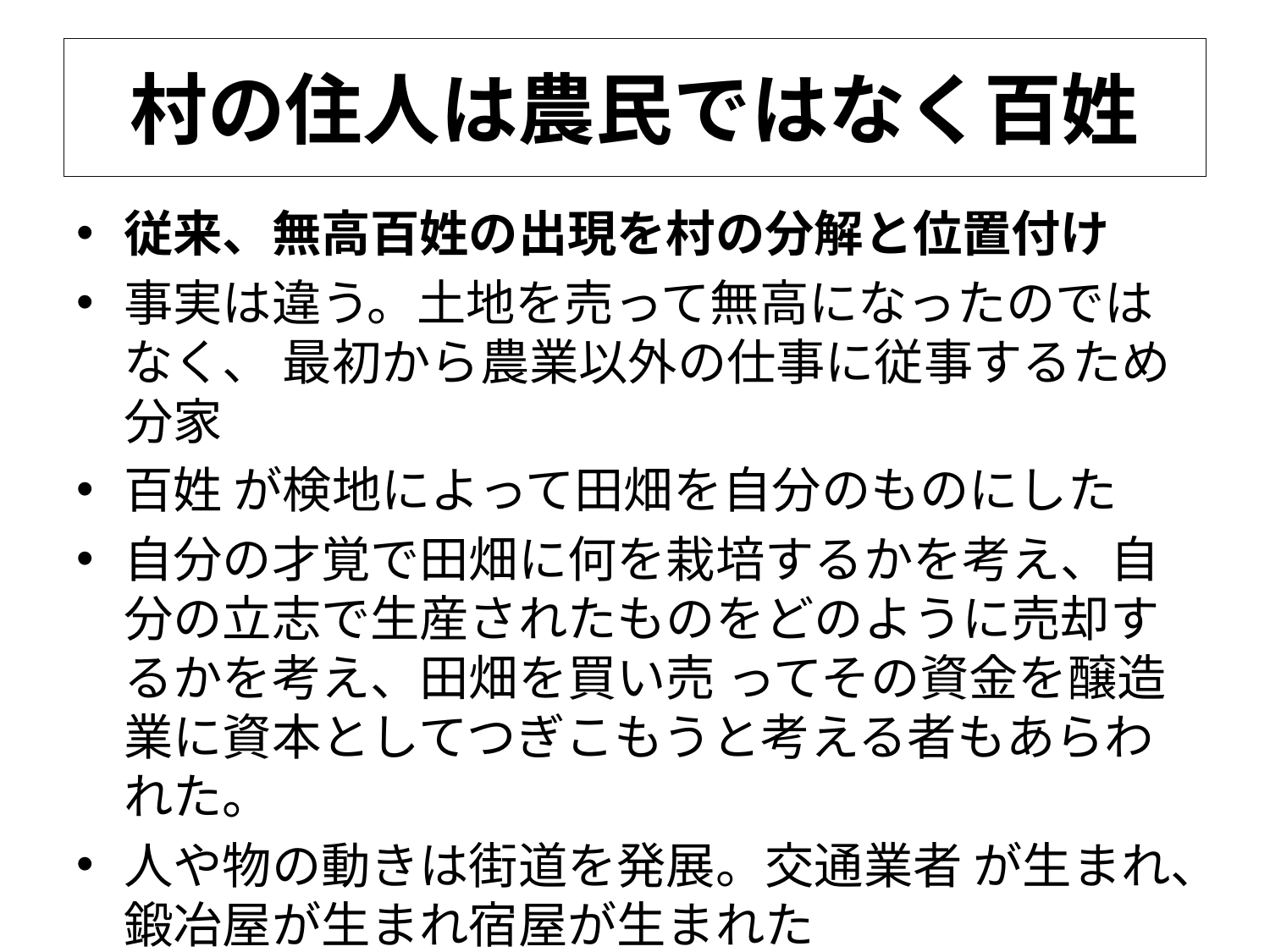

# 村の住人は農民ではなく百姓
従来、無高百姓の出現を村の分解と位置付け
事実は違う。土地を売って無高になったのではなく、 最初から農業以外の仕事に従事するため分家
百姓 が検地によって田畑を自分のものにした
自分の才覚で田畑に何を栽培するかを考え、自分の立志で生産されたものをどのように売却するかを考え、田畑を買い売 ってその資金を醸造業に資本としてつぎこもうと考える者もあらわれた。
人や物の動きは街道を発展。交通業者 が生まれ、鍛冶屋が生まれ宿屋が生まれた